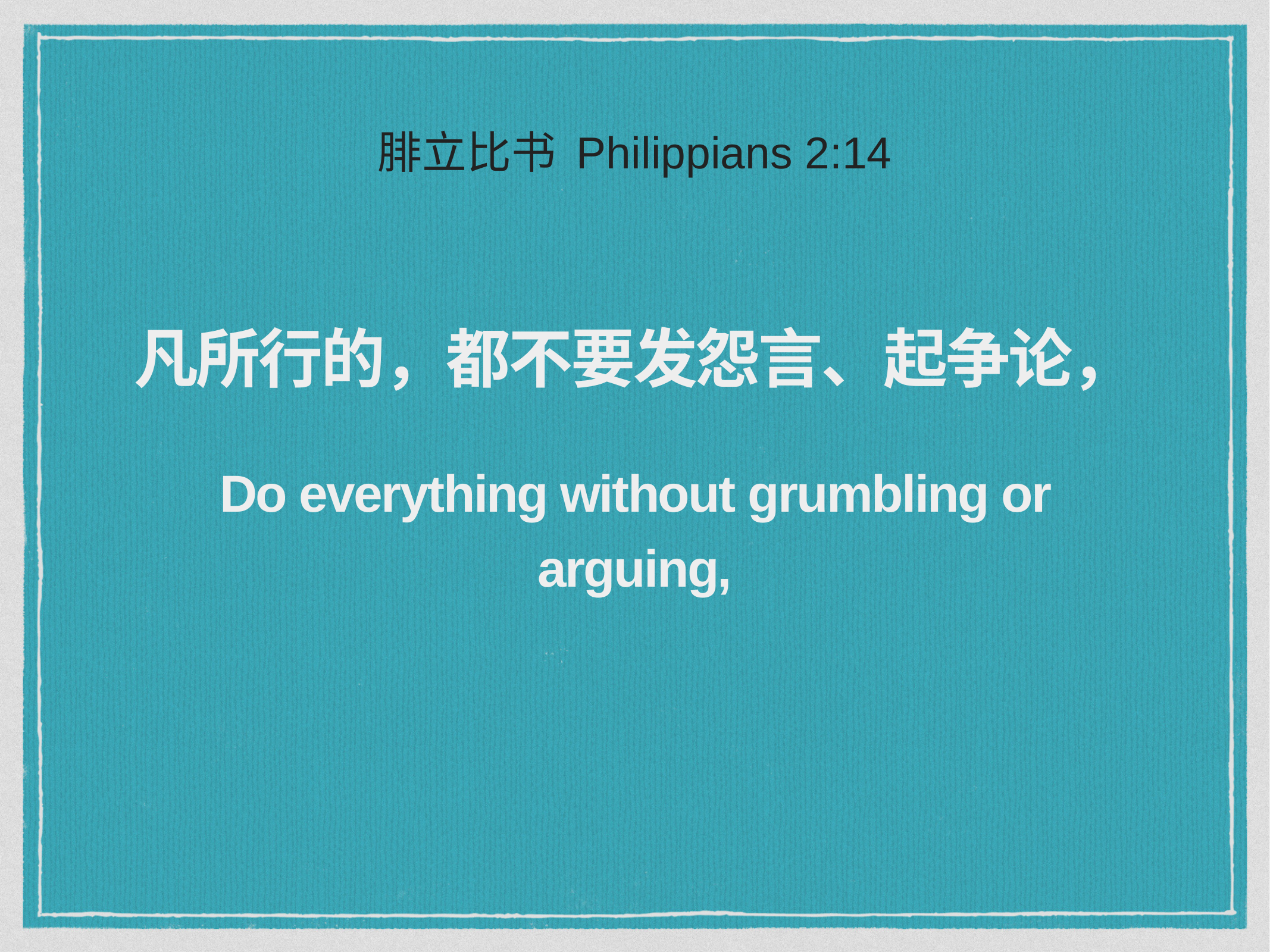

腓立比书 Philippians 2:14
凡所行的，都不要发怨言、起争论，
Do everything without grumbling or arguing,